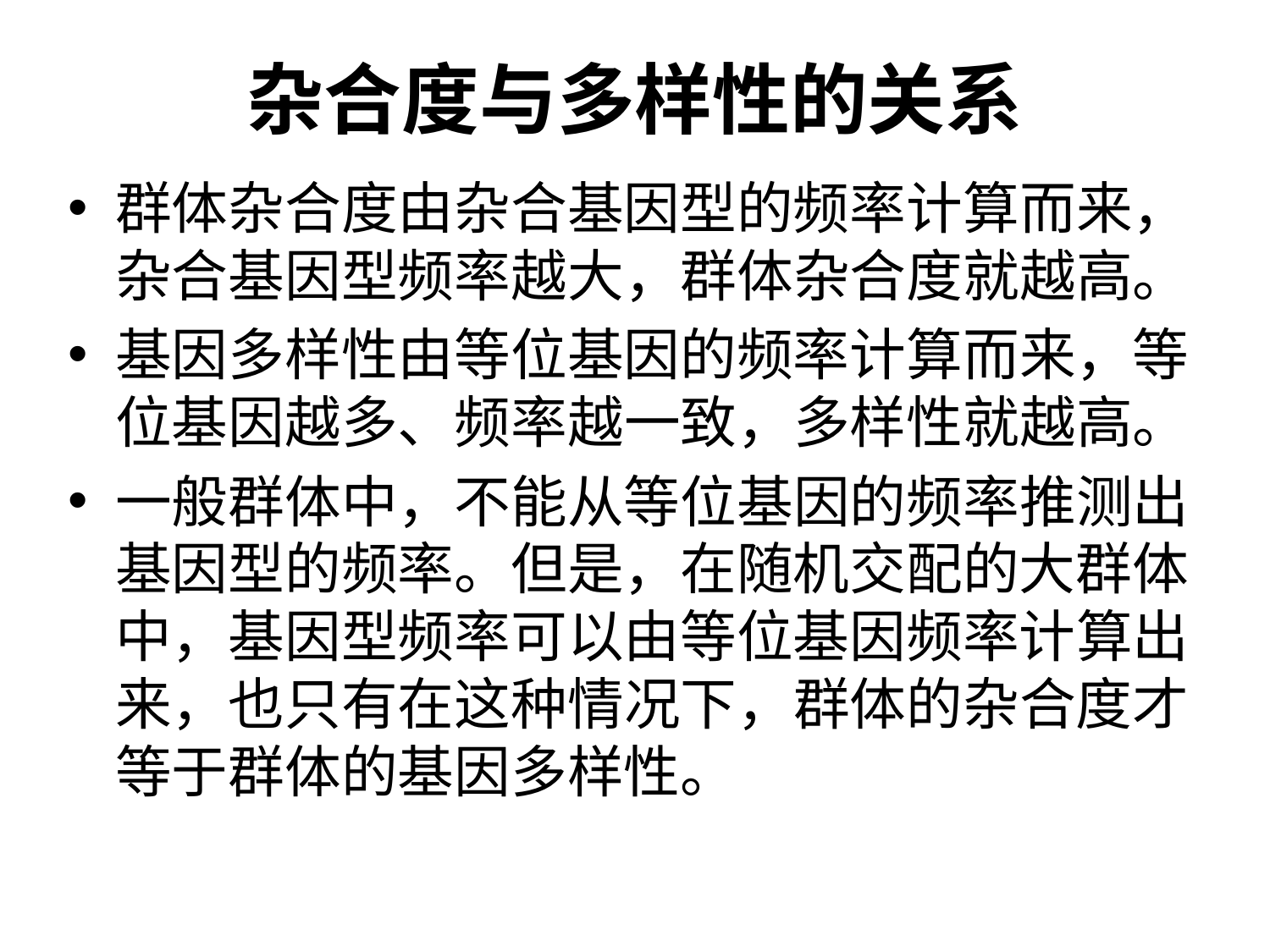

# 杂合度与多样性的关系
群体杂合度由杂合基因型的频率计算而来，杂合基因型频率越大，群体杂合度就越高。
基因多样性由等位基因的频率计算而来，等位基因越多、频率越一致，多样性就越高。
一般群体中，不能从等位基因的频率推测出基因型的频率。但是，在随机交配的大群体中，基因型频率可以由等位基因频率计算出来，也只有在这种情况下，群体的杂合度才等于群体的基因多样性。